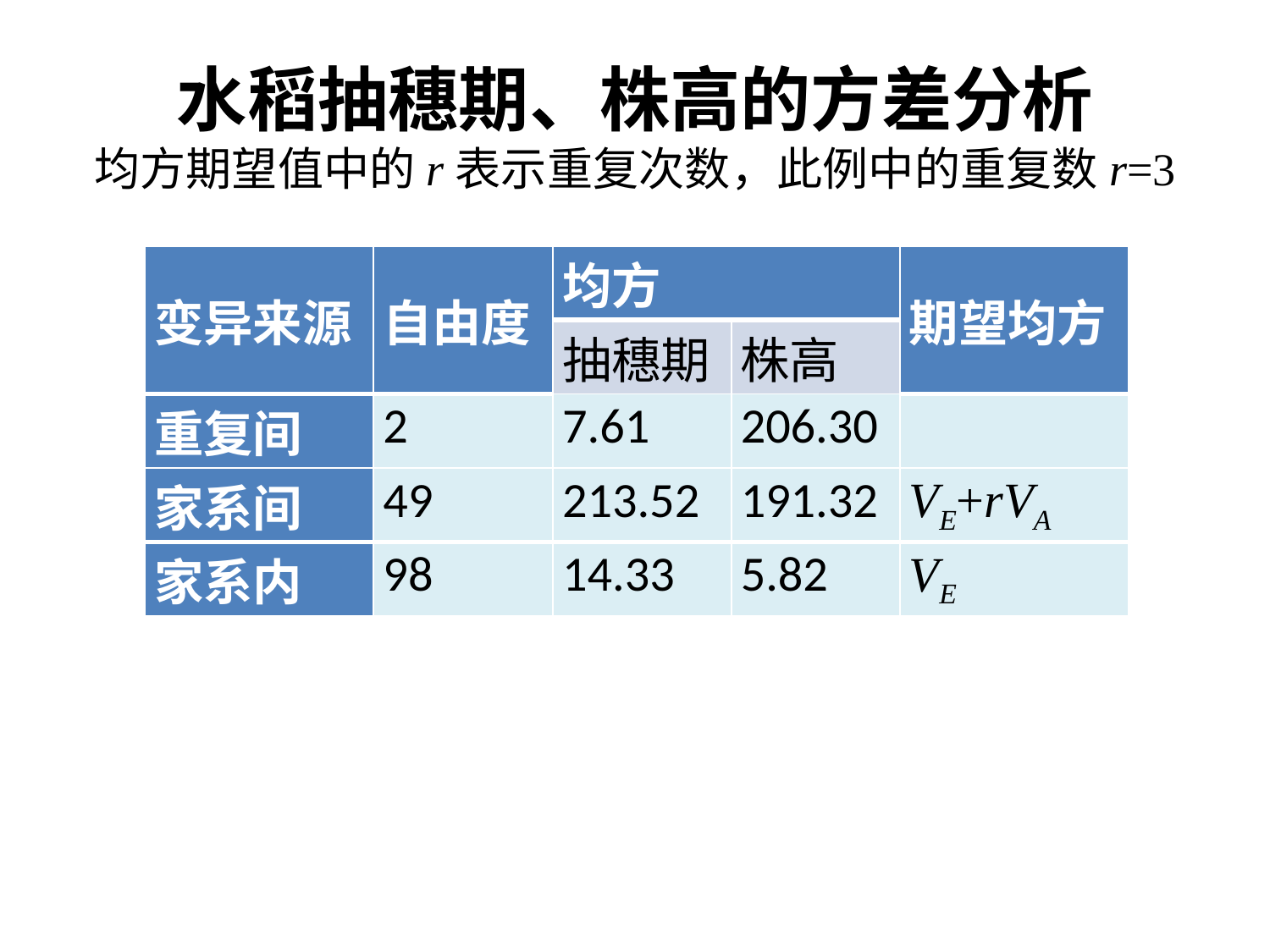

# 水稻抽穗期、株高的方差分析 均方期望值中的r表示重复次数，此例中的重复数r=3
| 变异来源 | 自由度 | 均方 |  | 期望均方 |
| --- | --- | --- | --- | --- |
|  |  | 抽穗期 | 株高 |  |
| 重复间 | 2 | 7.61 | 206.30 |  |
| 家系间 | 49 | 213.52 | 191.32 | VE+rVA |
| 家系内 | 98 | 14.33 | 5.82 | VE |